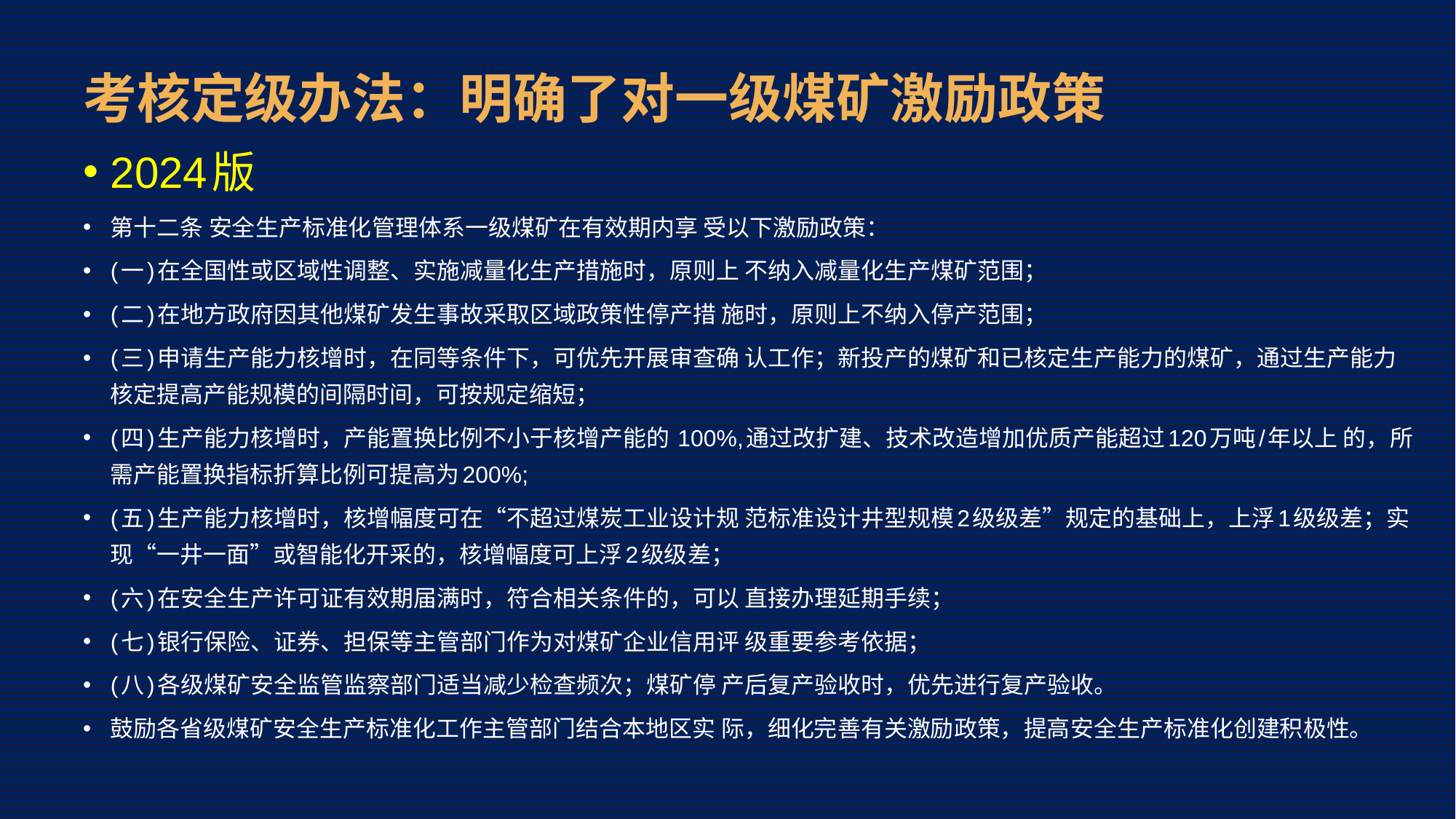

# 考核定级办法：明确了对一级煤矿激励政策
2024版
第十二条 安全生产标准化管理体系一级煤矿在有效期内享 受以下激励政策：
(一)在全国性或区域性调整、实施减量化生产措施时，原则上 不纳入减量化生产煤矿范围；
(二)在地方政府因其他煤矿发生事故采取区域政策性停产措 施时，原则上不纳入停产范围；
(三)申请生产能力核增时，在同等条件下，可优先开展审查确 认工作；新投产的煤矿和已核定生产能力的煤矿，通过生产能力核定提高产能规模的间隔时间，可按规定缩短；
(四)生产能力核增时，产能置换比例不小于核增产能的 100%,通过改扩建、技术改造增加优质产能超过120万吨/年以上 的，所需产能置换指标折算比例可提高为200%;
(五)生产能力核增时，核增幅度可在“不超过煤炭工业设计规 范标准设计井型规模2级级差”规定的基础上，上浮1级级差；实 现“一井一面”或智能化开采的，核增幅度可上浮2级级差；
(六)在安全生产许可证有效期届满时，符合相关条件的，可以 直接办理延期手续；
(七)银行保险、证券、担保等主管部门作为对煤矿企业信用评 级重要参考依据；
(八)各级煤矿安全监管监察部门适当减少检查频次；煤矿停 产后复产验收时，优先进行复产验收。
鼓励各省级煤矿安全生产标准化工作主管部门结合本地区实 际，细化完善有关激励政策，提高安全生产标准化创建积极性。